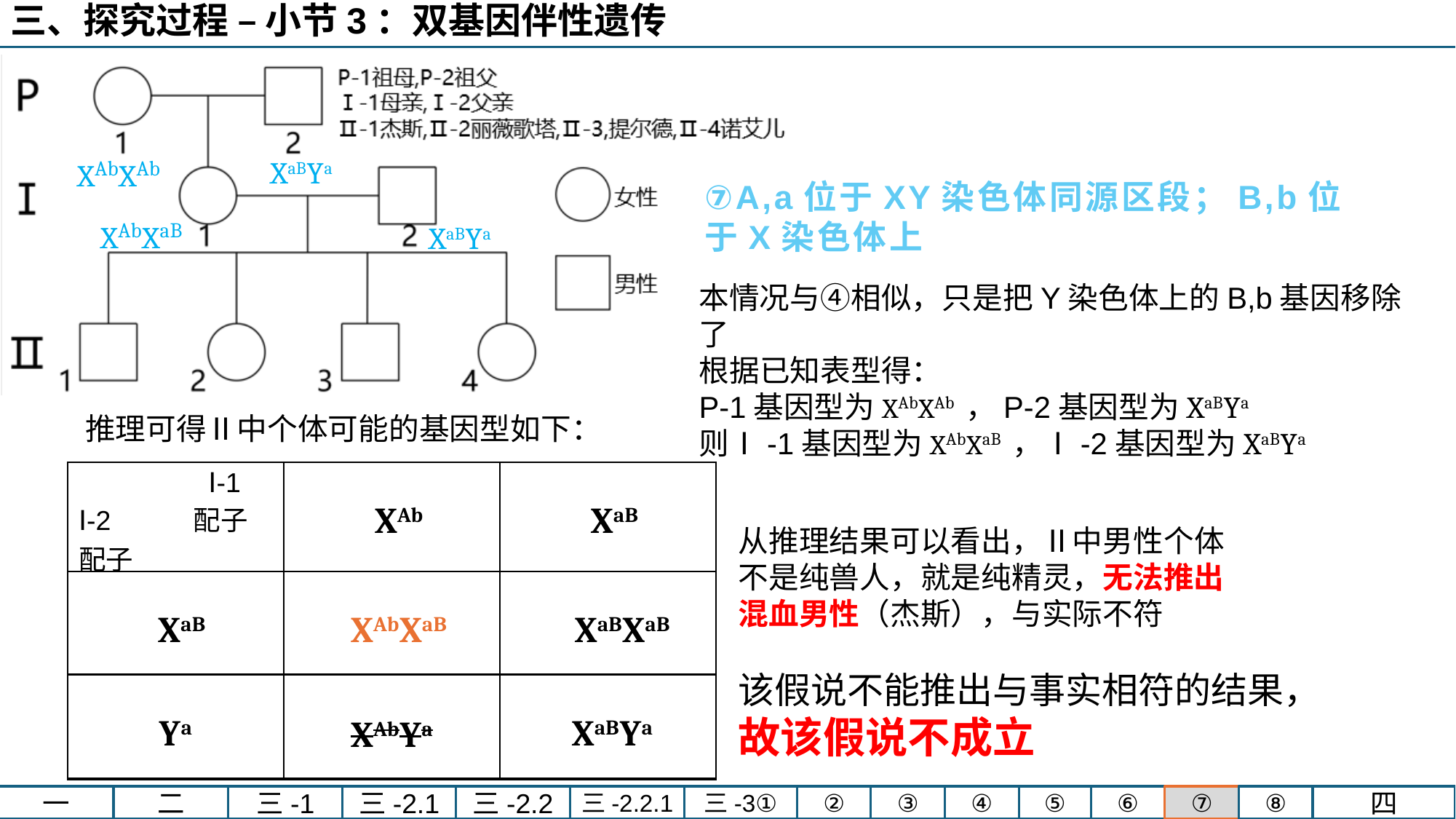

XAbXAb
XaBYa
⑦A,a位于XY染色体同源区段；B,b位于X染色体上
XAbXaB
XaBYa
本情况与④相似，只是把Y染色体上的B,b基因移除了
根据已知表型得：
P-1基因型为XAbXAb ，P-2基因型为XaBYa
则Ⅰ-1基因型为XAbXaB ，Ⅰ-2基因型为XaBYa
推理可得Ⅱ中个体可能的基因型如下：
| Ⅰ-1 Ⅰ-2 配子 配子 | XAb | XaB |
| --- | --- | --- |
| XaB | XAbXaB | XaBXaB |
从推理结果可以看出，Ⅱ中男性个体不是纯兽人，就是纯精灵，无法推出混血男性（杰斯），与实际不符
该假说不能推出与事实相符的结果，
故该假说不成立
| Ya | XAbYa | XaBYa |
| --- | --- | --- |